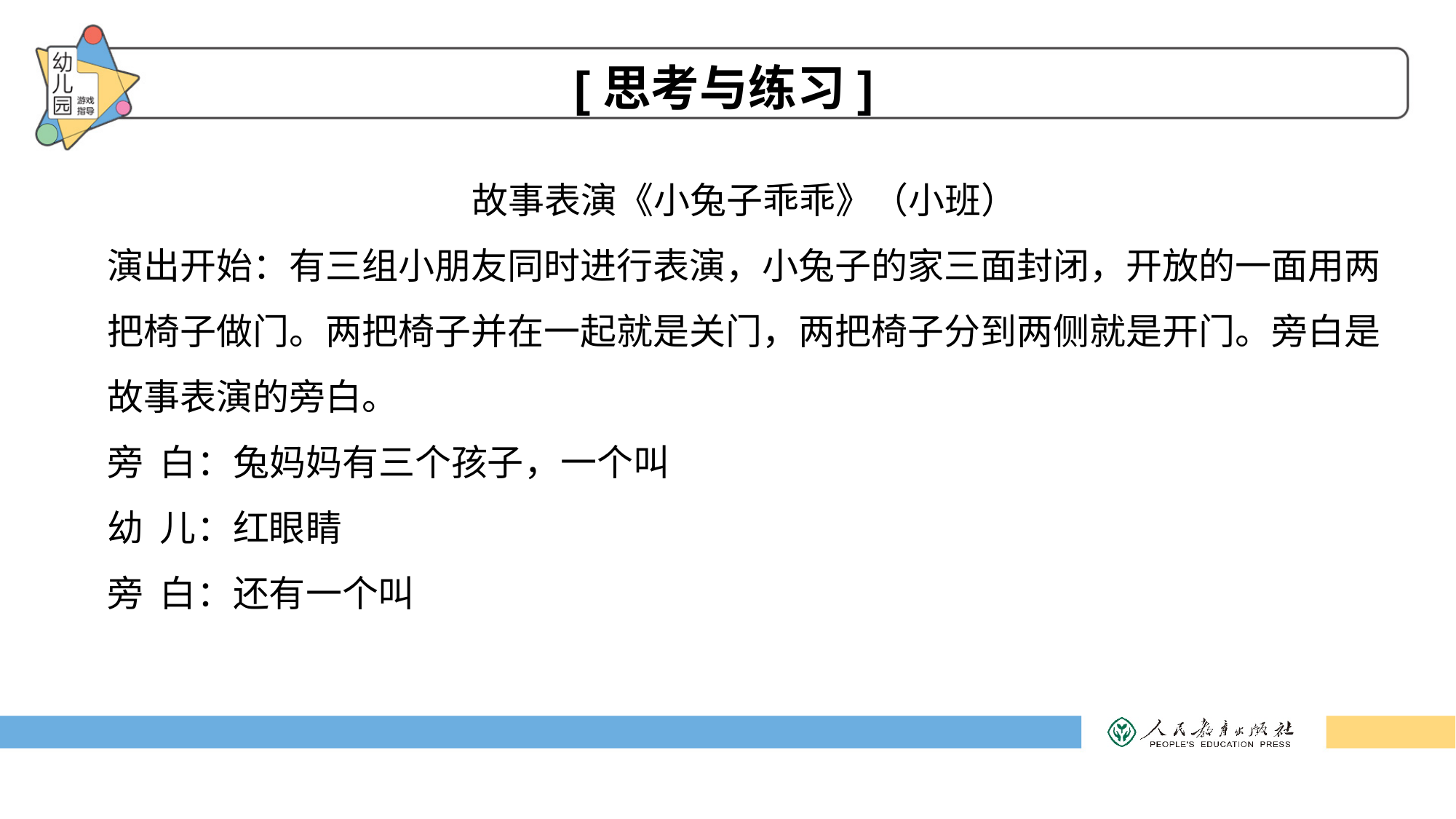

[思考与练习]
故事表演《小兔子乖乖》（小班）
演出开始：有三组小朋友同时进行表演，小兔子的家三面封闭，开放的一面用两把椅子做门。两把椅子并在一起就是关门，两把椅子分到两侧就是开门。旁白是故事表演的旁白。
旁  白：兔妈妈有三个孩子，一个叫
幼  儿：红眼睛
旁  白：还有一个叫